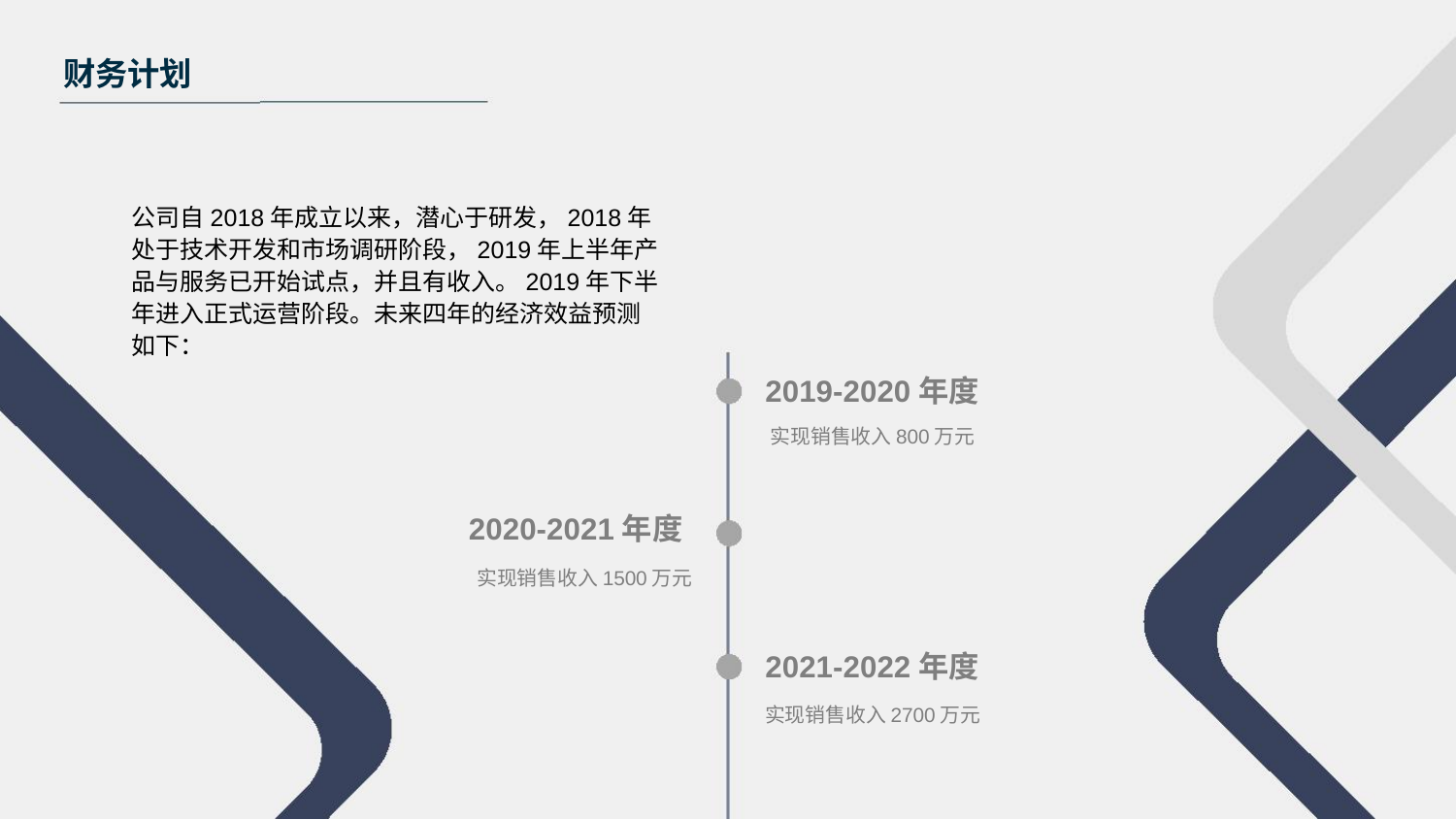

财务计划
公司自2018年成立以来，潜心于研发，2018年
处于技术开发和市场调研阶段，2019年上半年产品与服务已开始试点，并且有收入。2019年下半年进入正式运营阶段。未来四年的经济效益预测如下：
2019-2020年度
实现销售收入800万元
2020-2021年度
实现销售收入1500万元
2021-2022年度
实现销售收入2700万元